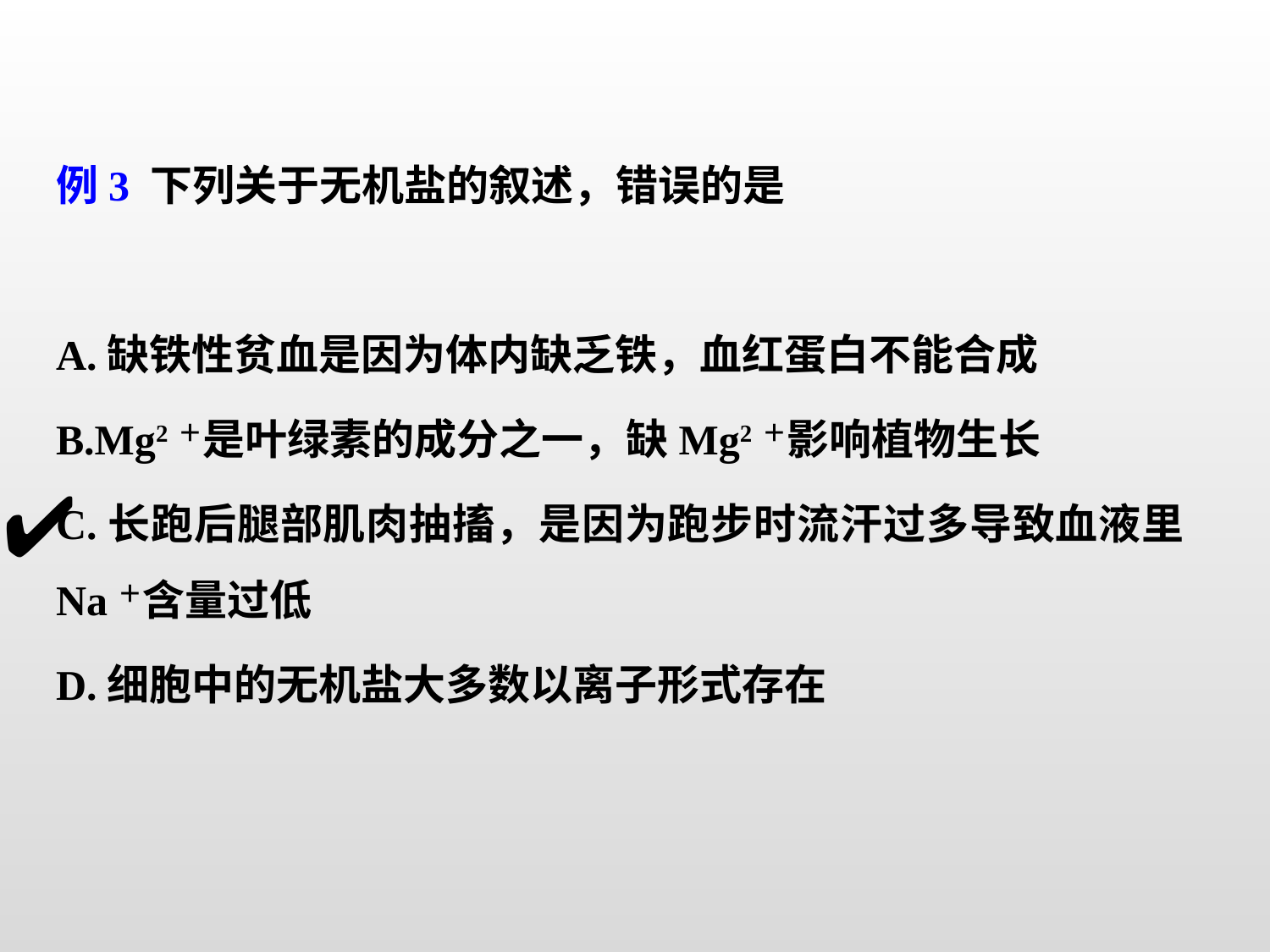

例3 下列关于无机盐的叙述，错误的是

A.缺铁性贫血是因为体内缺乏铁，血红蛋白不能合成
B.Mg2＋是叶绿素的成分之一，缺Mg2＋影响植物生长
C.长跑后腿部肌肉抽搐，是因为跑步时流汗过多导致血液里Na＋含量过低
D.细胞中的无机盐大多数以离子形式存在

 ✔